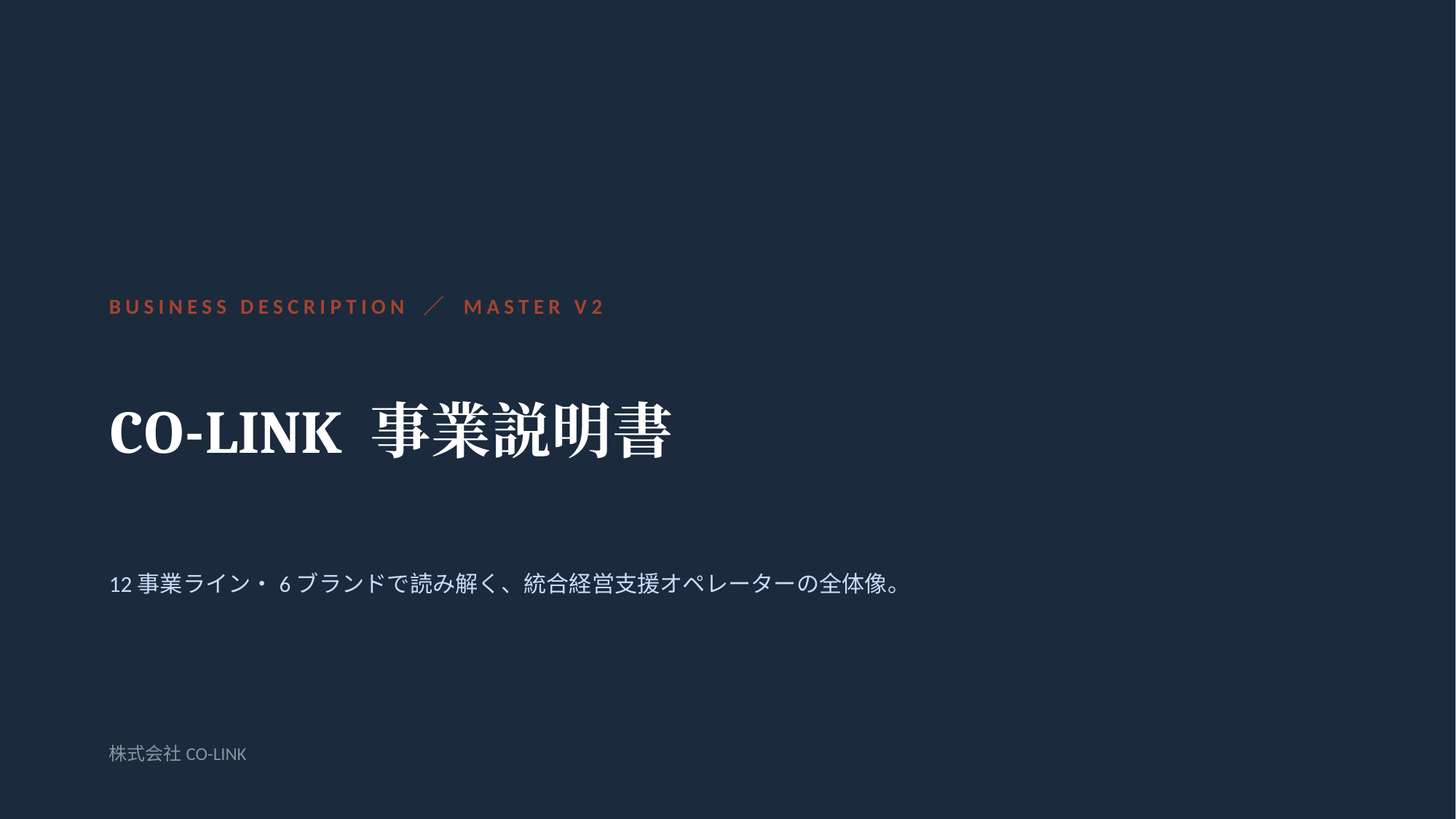

BUSINESS DESCRIPTION ／ MASTER V2
CO-LINK 事業説明書
12事業ライン・6ブランドで読み解く、統合経営支援オペレーターの全体像。
株式会社CO-LINK